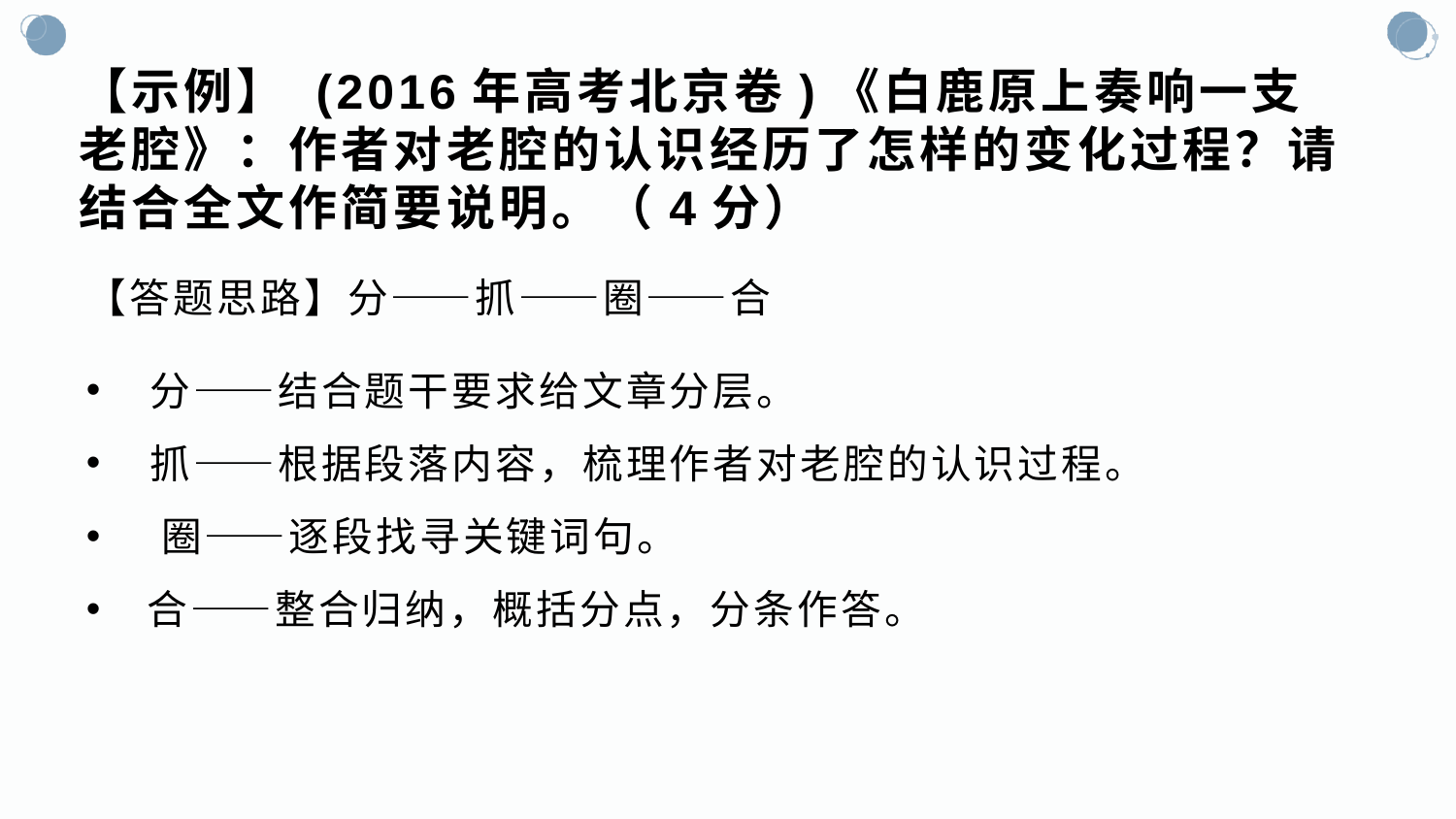

# 【示例】 (2016年高考北京卷)《白鹿原上奏响一支老腔》：作者对老腔的认识经历了怎样的变化过程？请结合全文作简要说明。（4分）
【答题思路】分——抓——圈——合
分——结合题干要求给文章分层。
抓——根据段落内容，梳理作者对老腔的认识过程。
 圈——逐段找寻关键词句。
  合——整合归纳，概括分点，分条作答。